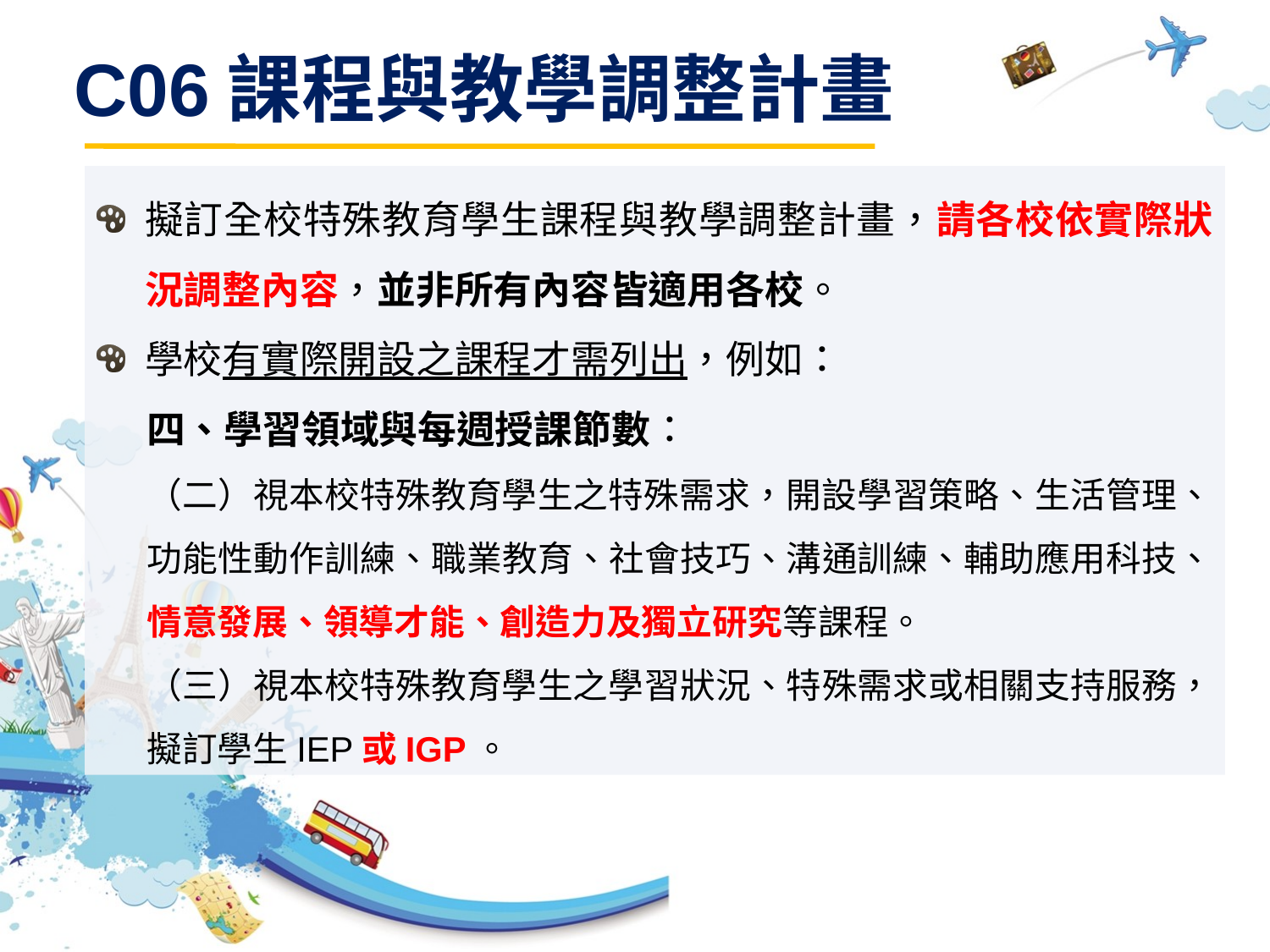

C06課程與教學調整計畫
擬訂全校特殊教育學生課程與教學調整計畫，請各校依實際狀況調整內容，並非所有內容皆適用各校。
學校有實際開設之課程才需列出，例如：
四、學習領域與每週授課節數：
（二）視本校特殊教育學生之特殊需求，開設學習策略、生活管理、功能性動作訓練、職業教育、社會技巧、溝通訓練、輔助應用科技、情意發展、領導才能、創造力及獨立研究等課程。
（三）視本校特殊教育學生之學習狀況、特殊需求或相關支持服務，擬訂學生IEP或IGP。